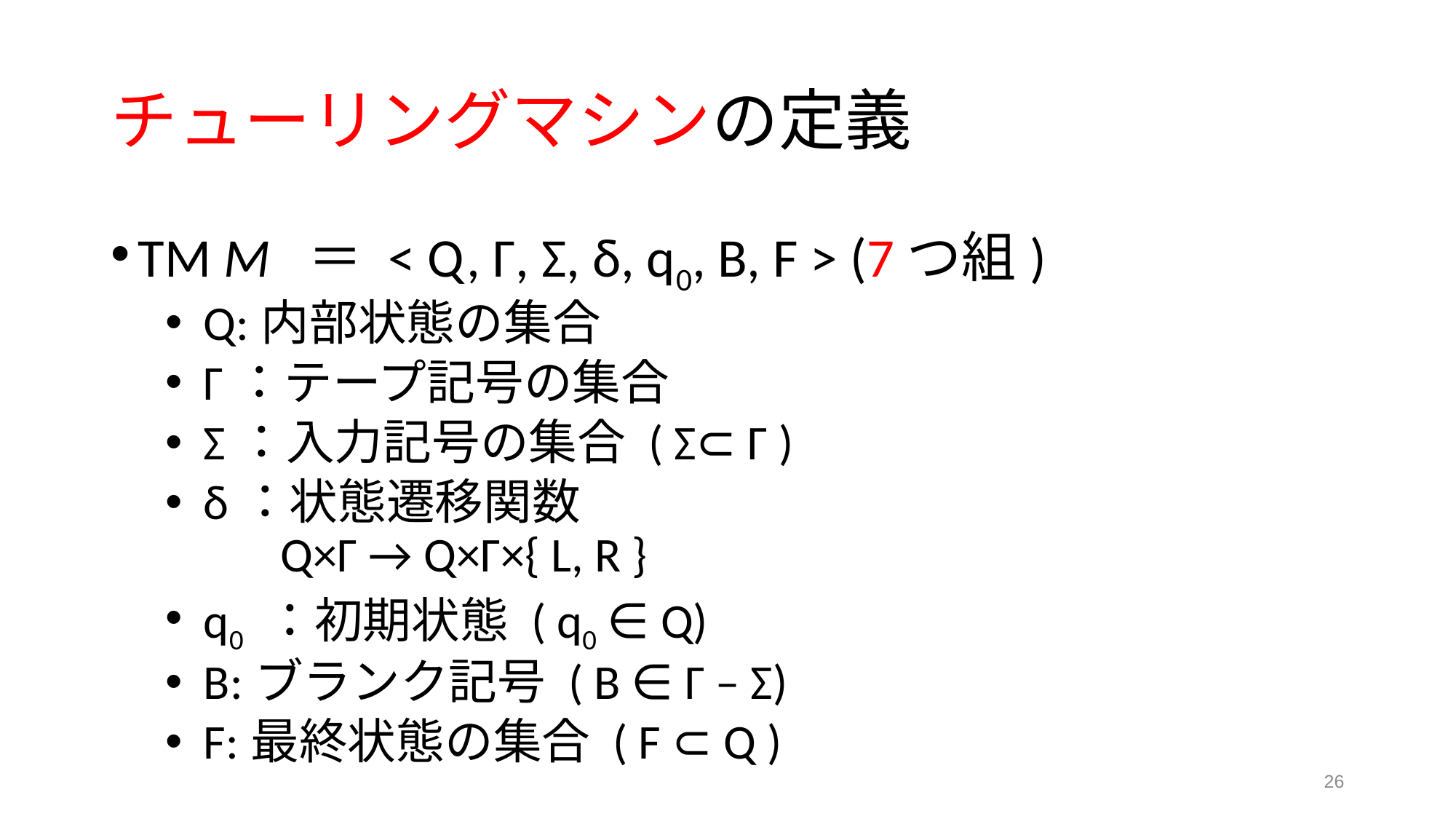

# チューリングマシンの定義
TM M  ＝ < Q, Γ, Σ, δ, q0, B, F > (7つ組)
 Q:内部状態の集合
 Γ：テープ記号の集合
 Σ：入力記号の集合 ( Σ⊂ Γ )
 δ：状態遷移関数
       Q×Γ → Q×Γ×{ L, R }
 q0 ：初期状態 ( q0 ∈ Q)
 B:ブランク記号 ( B ∈ Γ – Σ)
 F:最終状態の集合 ( F ⊂ Q )
26